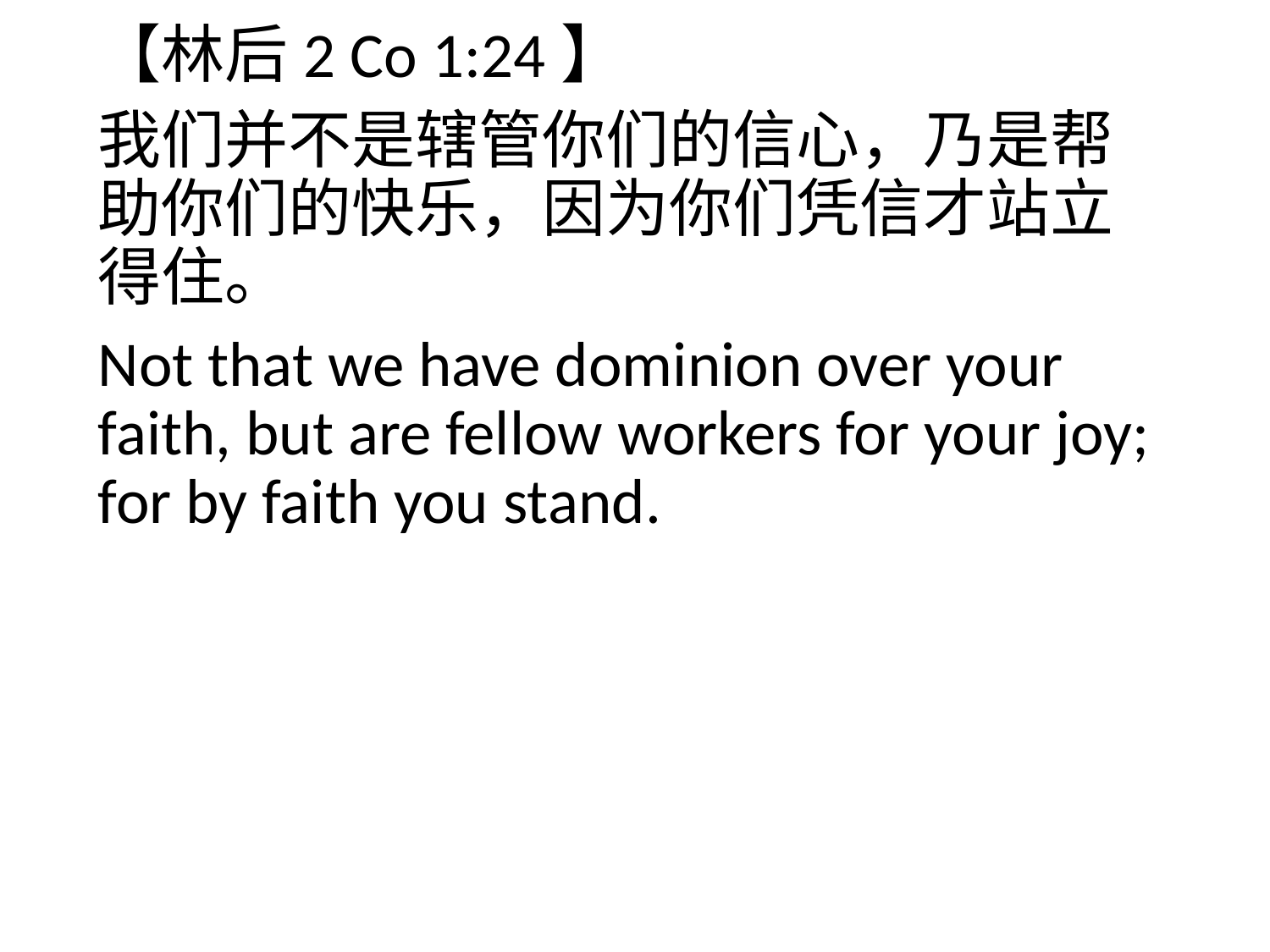

【林后2 Co 1:24】
我们并不是辖管你们的信心，乃是帮助你们的快乐，因为你们凭信才站立得住。
Not that we have dominion over your faith, but are fellow workers for your joy; for by faith you stand.